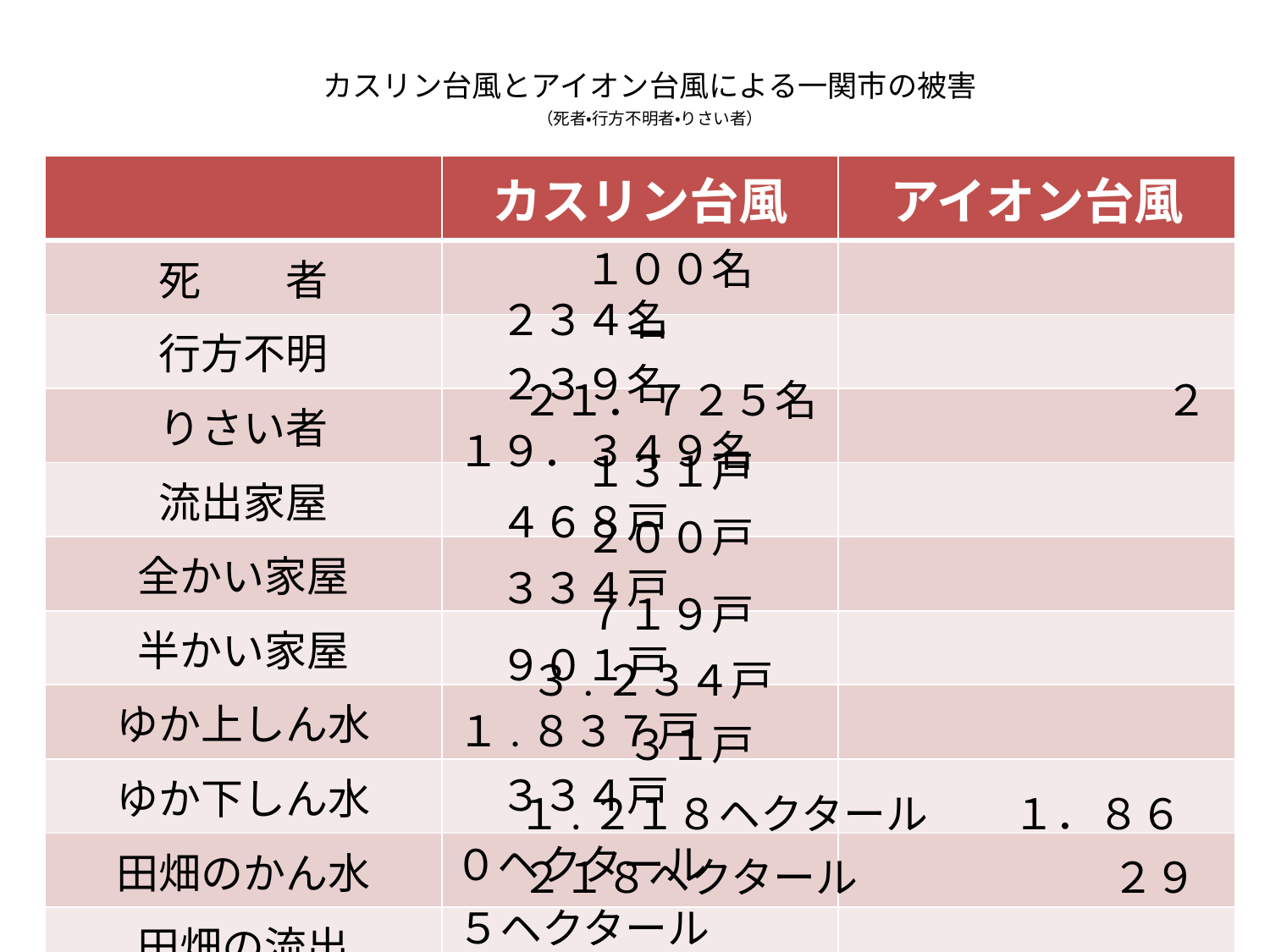

# カスリン台風とアイオン台風による一関市の被害 （死者・行方不明者・りさい者）
|  | カスリン台風 | アイオン台風 |
| --- | --- | --- |
| 死　　者 |  |  |
| 行方不明 |  |  |
| りさい者 |  |  |
| 流出家屋 |  |  |
| 全かい家屋 |  |  |
| 半かい家屋 |  |  |
| ゆか上しん水 |  |  |
| ゆか下しん水 |  |  |
| 田畑のかん水 |  |  |
| 田畑の流出 |  |  |
　　　　１００名　　　　　　　　　　　　２３４名
　　　　　ー　　　　　　　　　　　　　　２３９名
　　２１．７２５名　　　　　　 　　２１９．３４９名
　　　　１３１戸　　　　　　　　　　　　４６８戸
　　　　２００戸　　　　　　　　　　　　３３４戸
　　　　７１９戸　　　　　　　　　　　　９０１戸
　　 ３.２３４戸　　　　　　　　　 　１.８３７戸
　　　　　３１戸　　　　　　　　　　　　３３４戸
　　１.２１８ヘクタール　　１．８６０ヘクタール
　　２１８ヘクタール　　　　　　２９５ヘクタール